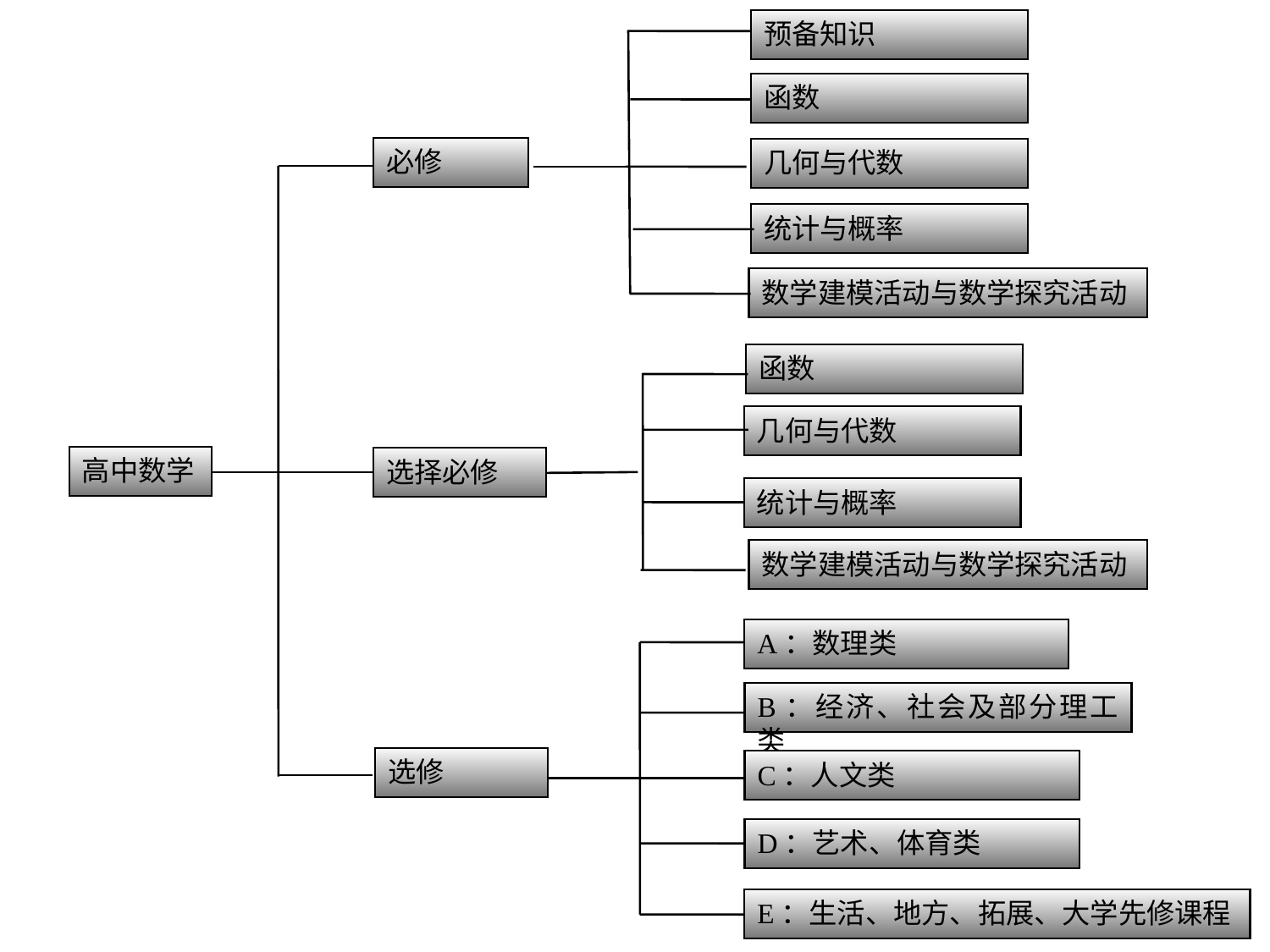

预备知识
函数
必修
几何与代数
统计与概率
数学建模活动与数学探究活动
高中数学
函数
几何与代数
选择必修
统计与概率
数学建模活动与数学探究活动
A：数理类
B：经济、社会及部分理工类
选修
C：人文类
D：艺术、体育类
E：生活、地方、拓展、大学先修课程